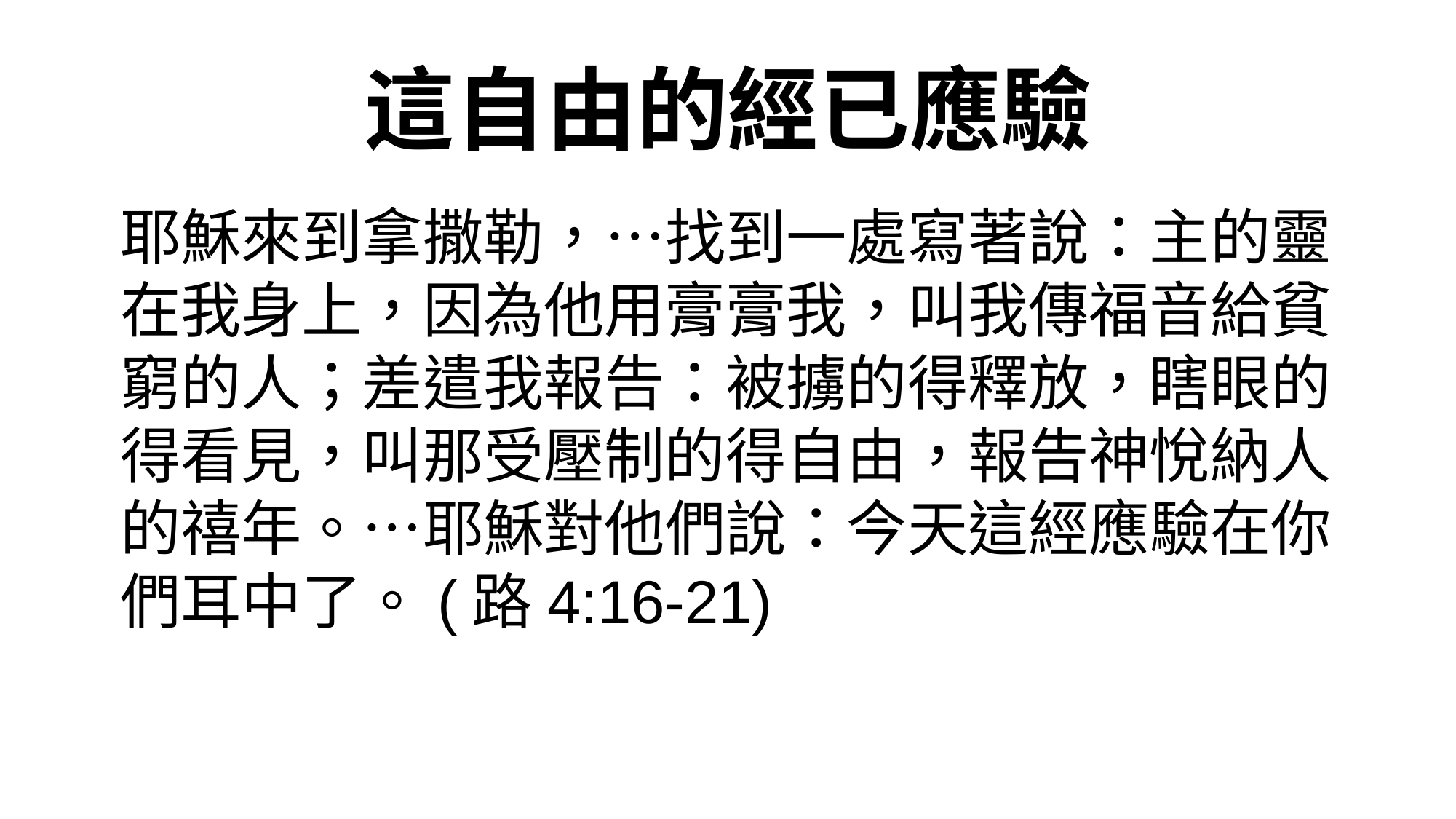

這自由的經已應驗
耶穌來到拿撒勒，…找到一處寫著說：主的靈在我身上，因為他用膏膏我，叫我傳福音給貧窮的人；差遣我報告：被擄的得釋放，瞎眼的得看見，叫那受壓制的得自由，報告神悅納人的禧年。…耶穌對他們說：今天這經應驗在你們耳中了。(路4:16-21)